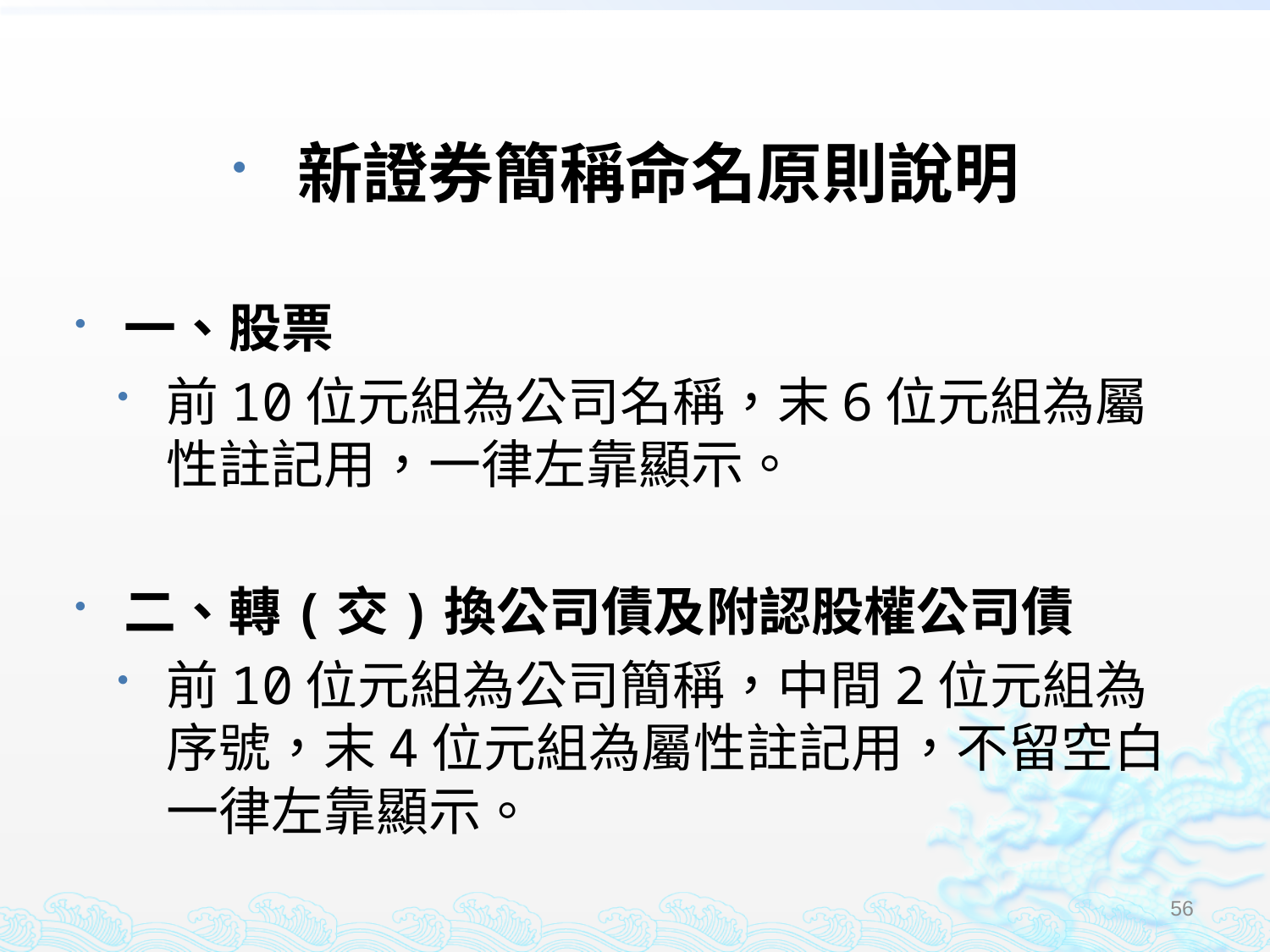

新證券簡稱命名原則說明

一、股票
前10位元組為公司名稱，末6位元組為屬性註記用，一律左靠顯示。

二、轉(交)換公司債及附認股權公司債
前10位元組為公司簡稱，中間2位元組為序號，末4位元組為屬性註記用，不留空白一律左靠顯示。

56